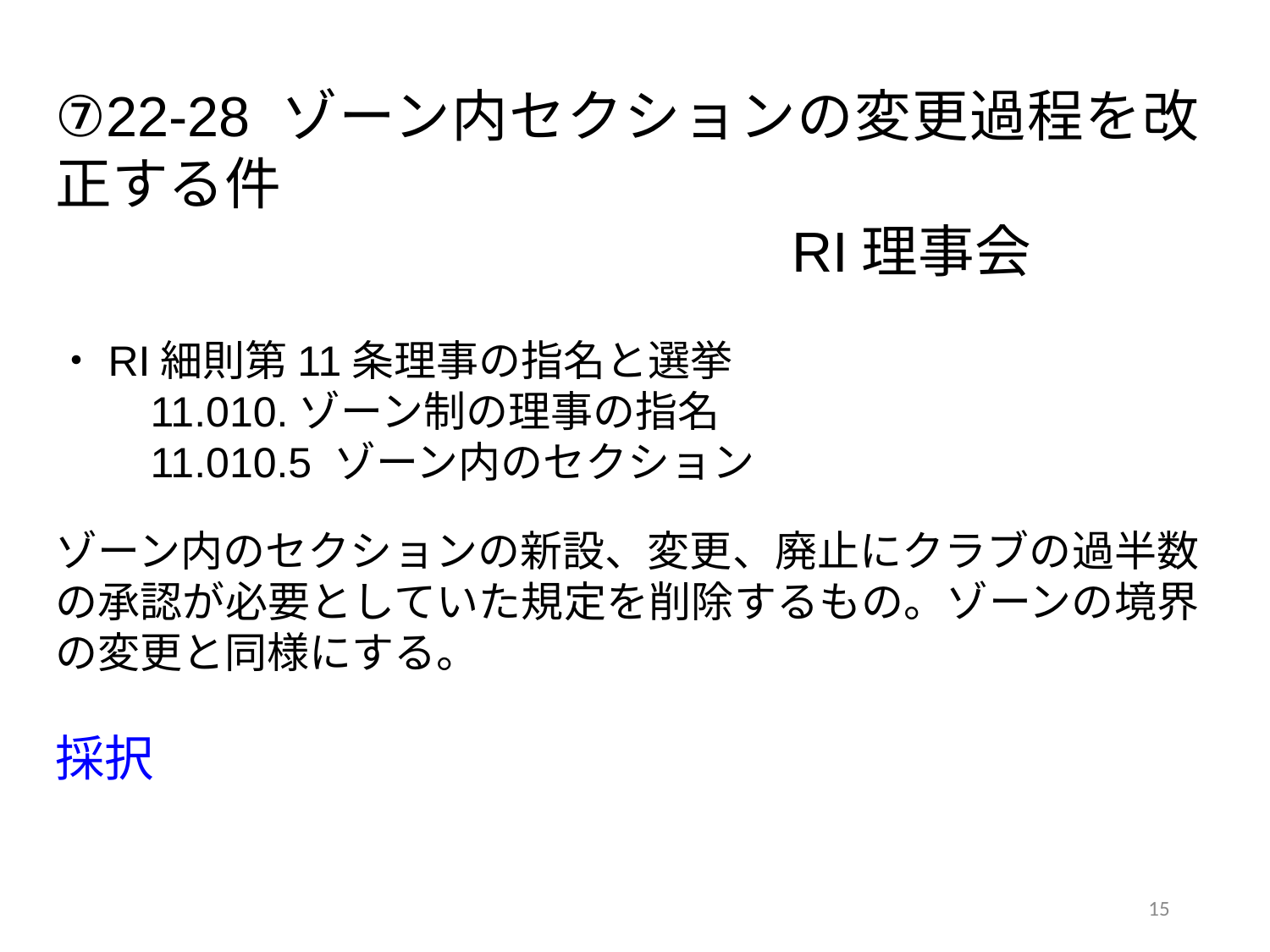

⑦22-28 ゾーン内セクションの変更過程を改正する件
                                               RI理事会

・RI細則第11条理事の指名と選挙
　　11.010.ゾーン制の理事の指名
　　11.010.5 ゾーン内のセクション

ゾーン内のセクションの新設、変更、廃止にクラブの過半数の承認が必要としていた規定を削除するもの。ゾーンの境界の変更と同様にする。

採択

15